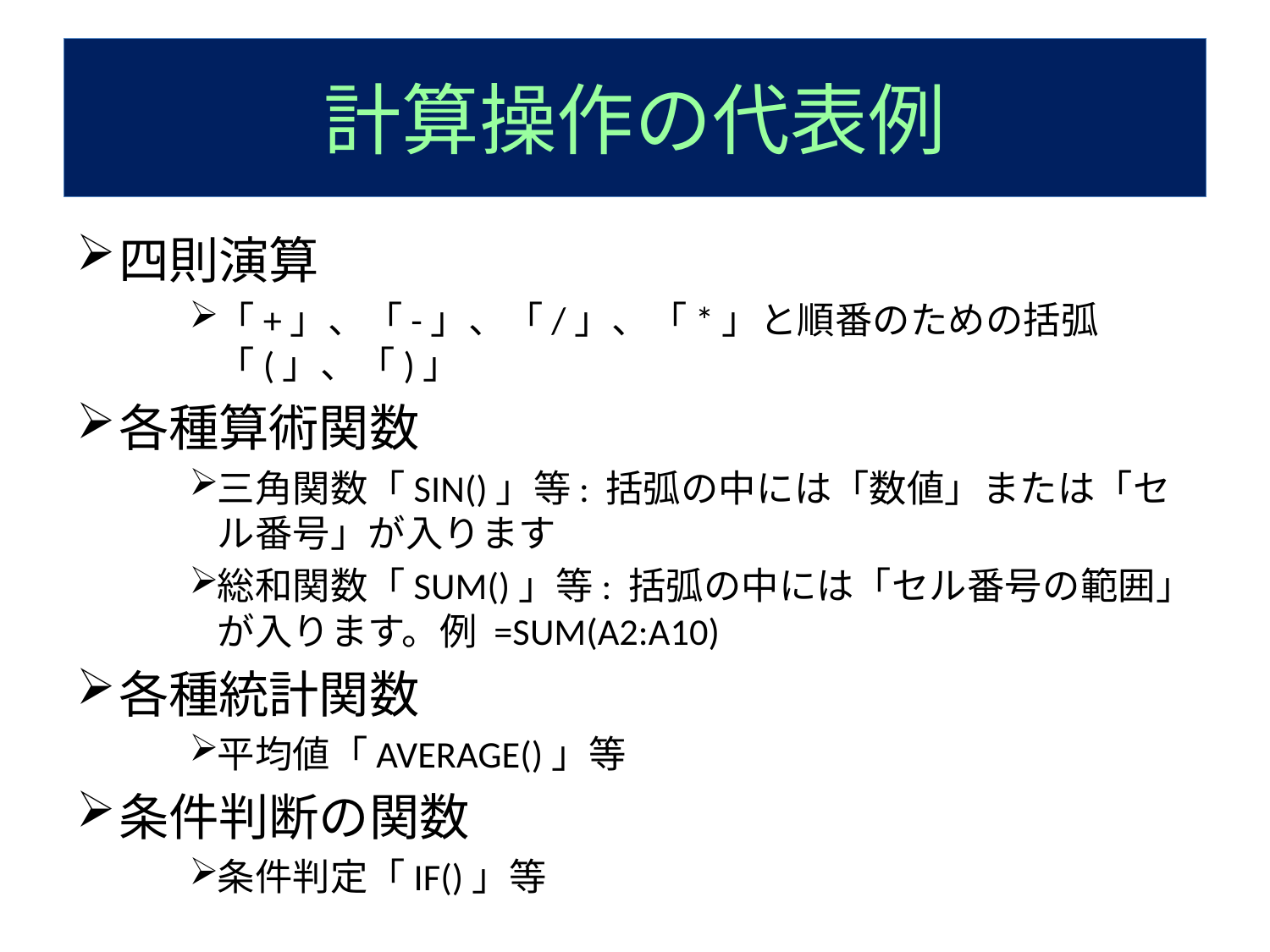

# 計算操作の代表例
四則演算
「+」、「-」、「/」、「*」と順番のための括弧「(」、「)」
各種算術関数
三角関数「SIN()」等: 括弧の中には「数値」または「セル番号」が入ります
総和関数「SUM()」等: 括弧の中には「セル番号の範囲」が入ります。例 =SUM(A2:A10)
各種統計関数
平均値「AVERAGE()」等
条件判断の関数
条件判定「IF()」等